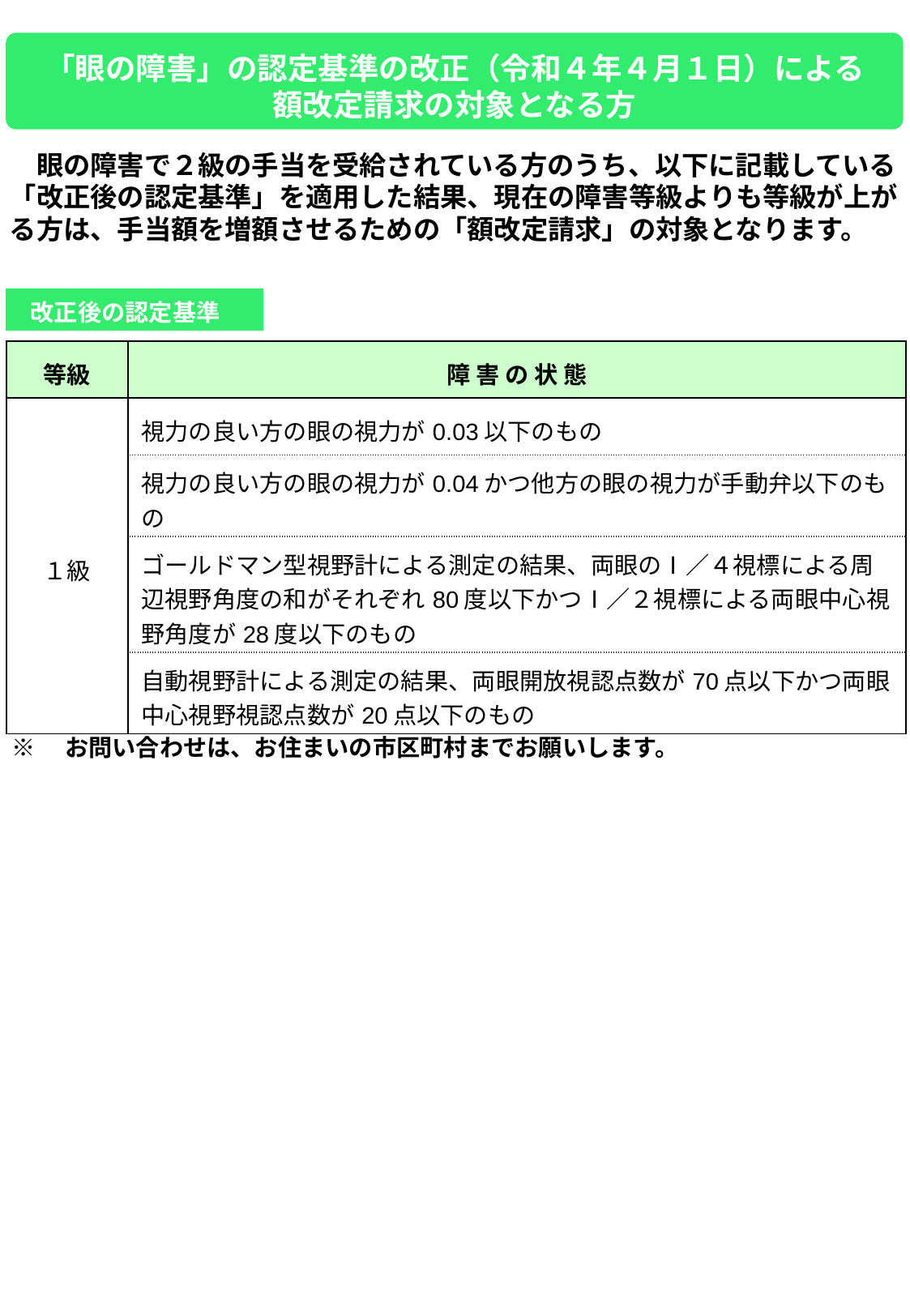

「眼の障害」の認定基準の改正（令和４年４月１日）による
額改定請求の対象となる方
　眼の障害で２級の手当を受給されている方のうち、以下に記載している「改正後の認定基準」を適用した結果、現在の障害等級よりも等級が上がる方は、手当額を増額させるための「額改定請求」の対象となります。
改正後の認定基準
| 等級 | 障 害 の 状 態 |
| --- | --- |
| １級 | 視力の良い方の眼の視力が0.03以下のもの |
|  | 視力の良い方の眼の視力が0.04かつ他方の眼の視力が手動弁以下のもの |
|  | ゴールドマン型視野計による測定の結果、両眼のⅠ／４視標による周辺視野角度の和がそれぞれ80度以下かつⅠ／２視標による両眼中心視野角度が28度以下のもの |
|  | 自動視野計による測定の結果、両眼開放視認点数が70点以下かつ両眼中心視野視認点数が20点以下のもの |
※　お問い合わせは、お住まいの市区町村までお願いします。